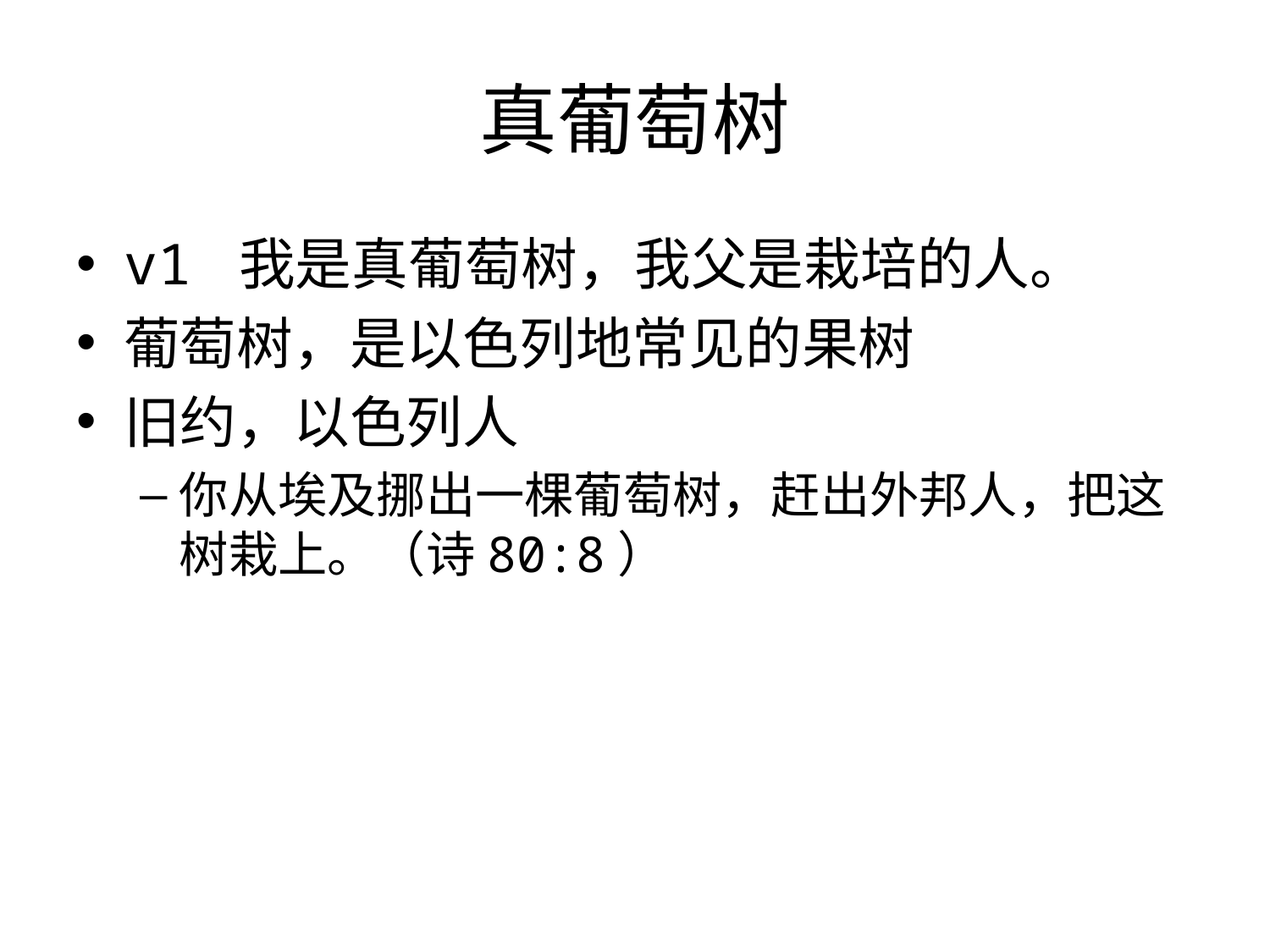

# 真葡萄树
v1 我是真葡萄树，我父是栽培的人。
葡萄树，是以色列地常见的果树
旧约，以色列人
你从埃及挪出一棵葡萄树，赶出外邦人，把这树栽上。（诗80:8）